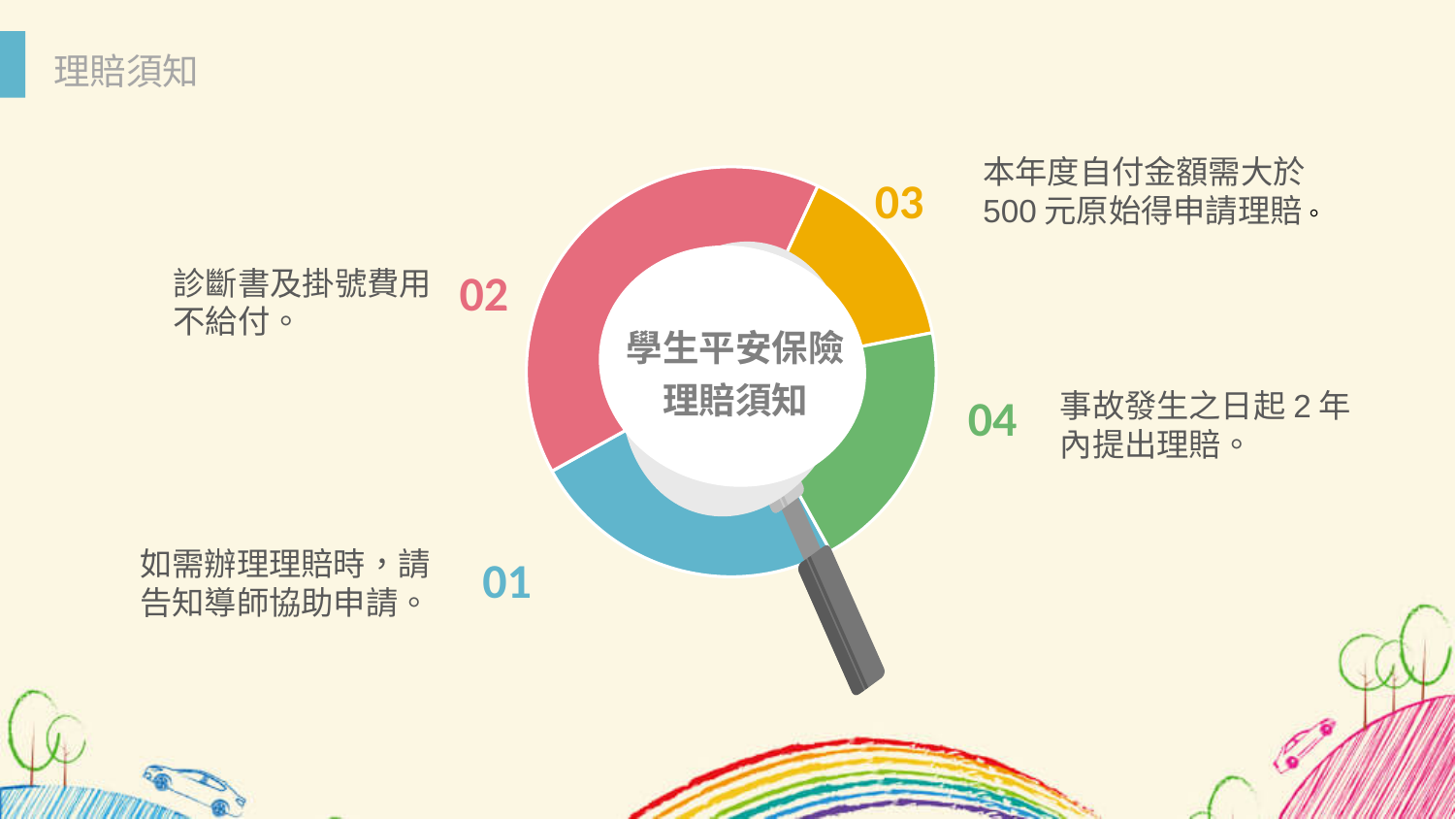

理賠須知

### Chart

| Category | 销售额 |
|---|---|
| 1 | 25.0 |
| 2 | 40.0 |
| 3 | 15.0 |
| 4 | 20.0 |
本年度自付金額需大於500元原始得申請理賠。
03

02
診斷書及掛號費用不給付。
學生平安保險理賠須知
04
事故發生之日起2年內提出理賠。
01
如需辦理理賠時，請告知導師協助申請。